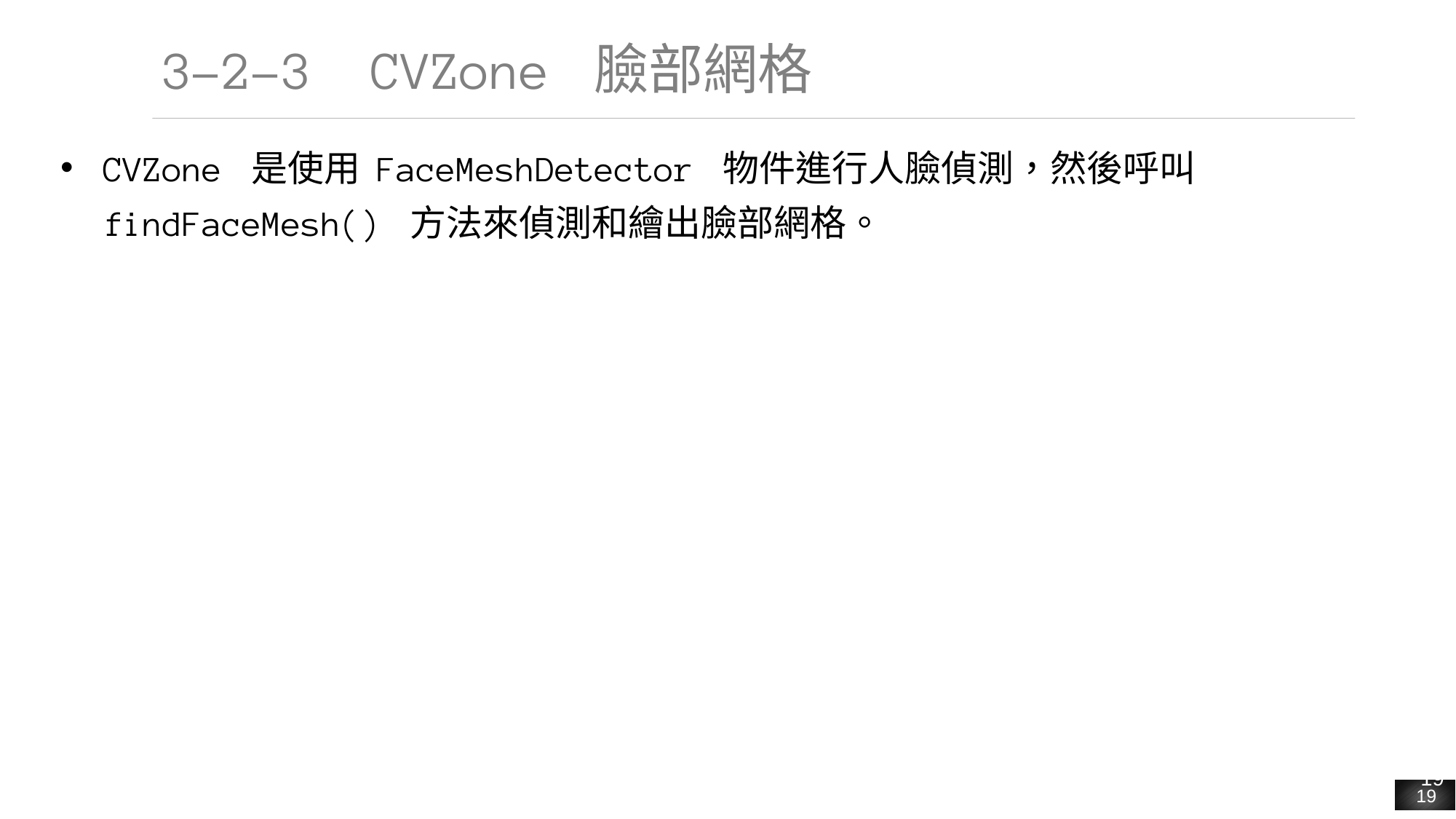

# 3-2-3  CVZone 臉部網格
CVZone 是使用 FaceMeshDetector 物件進行人臉偵測，然後呼叫 findFaceMesh() 方法來偵測和繪出臉部網格。

19